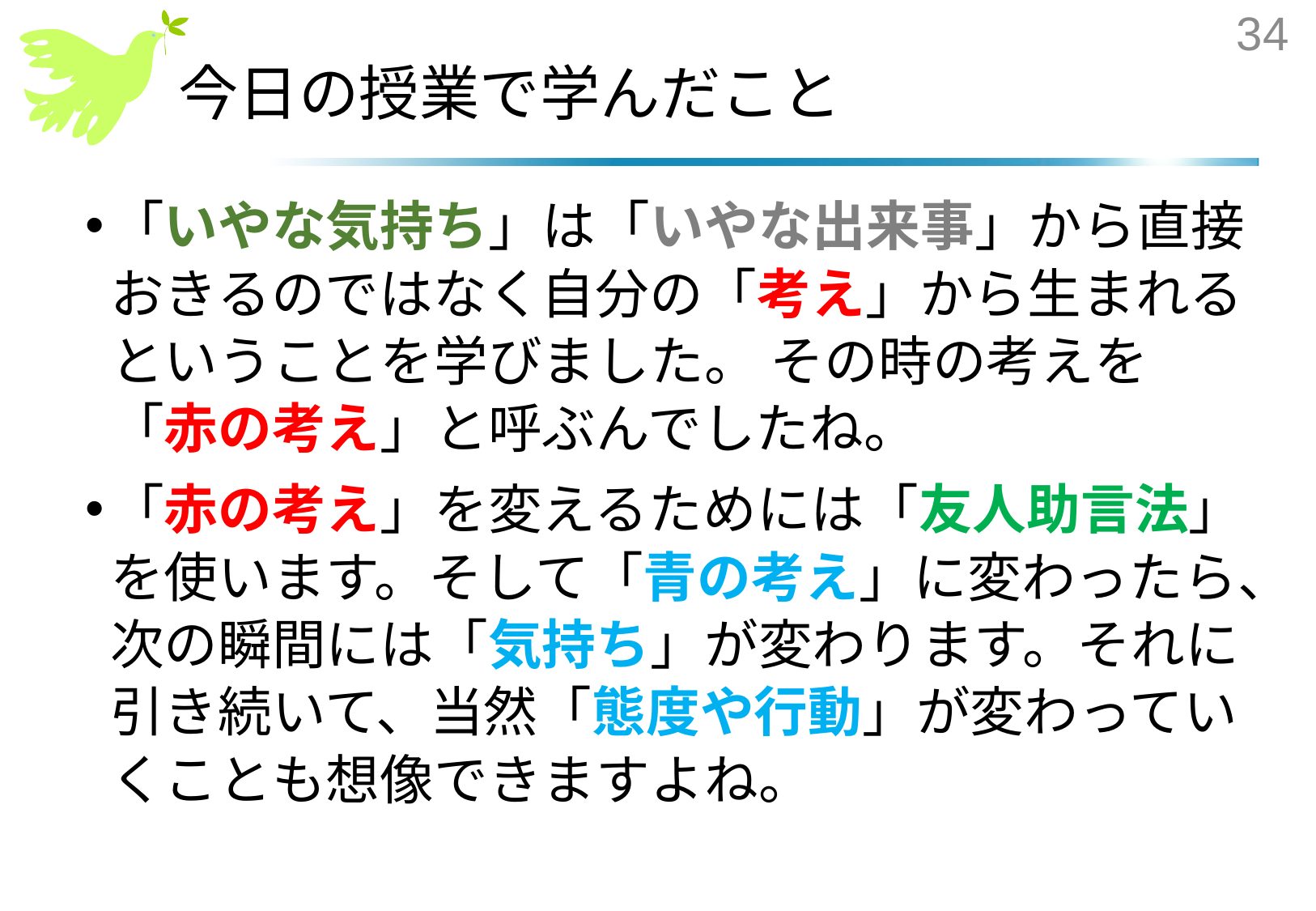

34
# 今日の授業で学んだこと
「いやな気持ち」は「いやな出来事」から直接おきるのではなく自分の「考え」から生まれるということを学びました。 その時の考えを「赤の考え」と呼ぶんでしたね。
「赤の考え」を変えるためには「友人助言法」を使います。そして「青の考え」に変わったら、次の瞬間には「気持ち」が変わります。それに引き続いて、当然「態度や行動」が変わっていくことも想像できますよね。